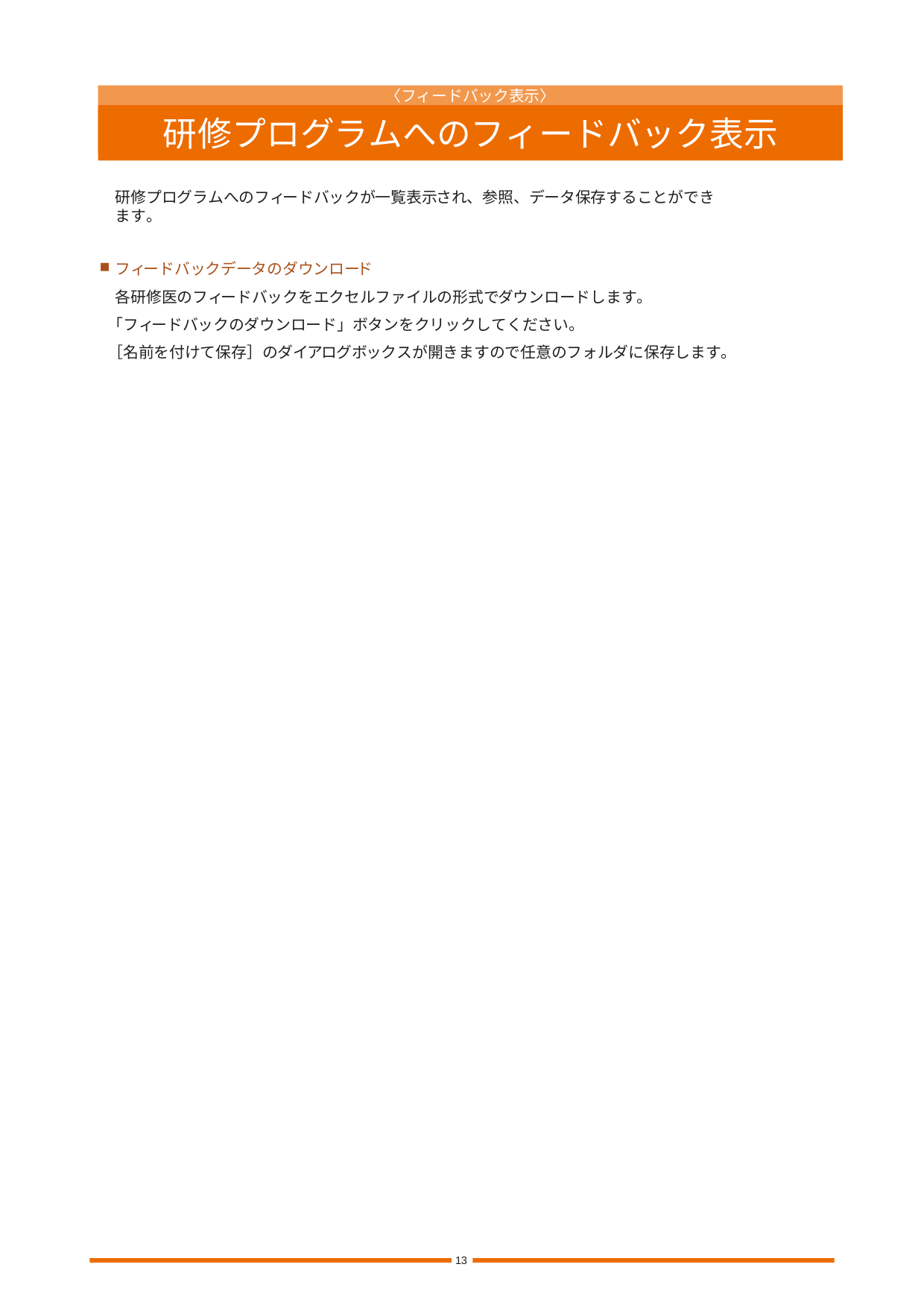

〈フィードバック表示〉
研修プログラムへのフィードバック表示
研修プログラムへのフィードバックが一覧表示され、参照、データ保存することができます。

フィードバックデータのダウンロード
各研修医のフィードバックをエクセルファイルの形式でダウンロードします。
「フィードバックのダウンロード」ボタンをクリックしてください。
［名前を付けて保存］のダイアログボックスが開きますので任意のフォルダに保存します。
13